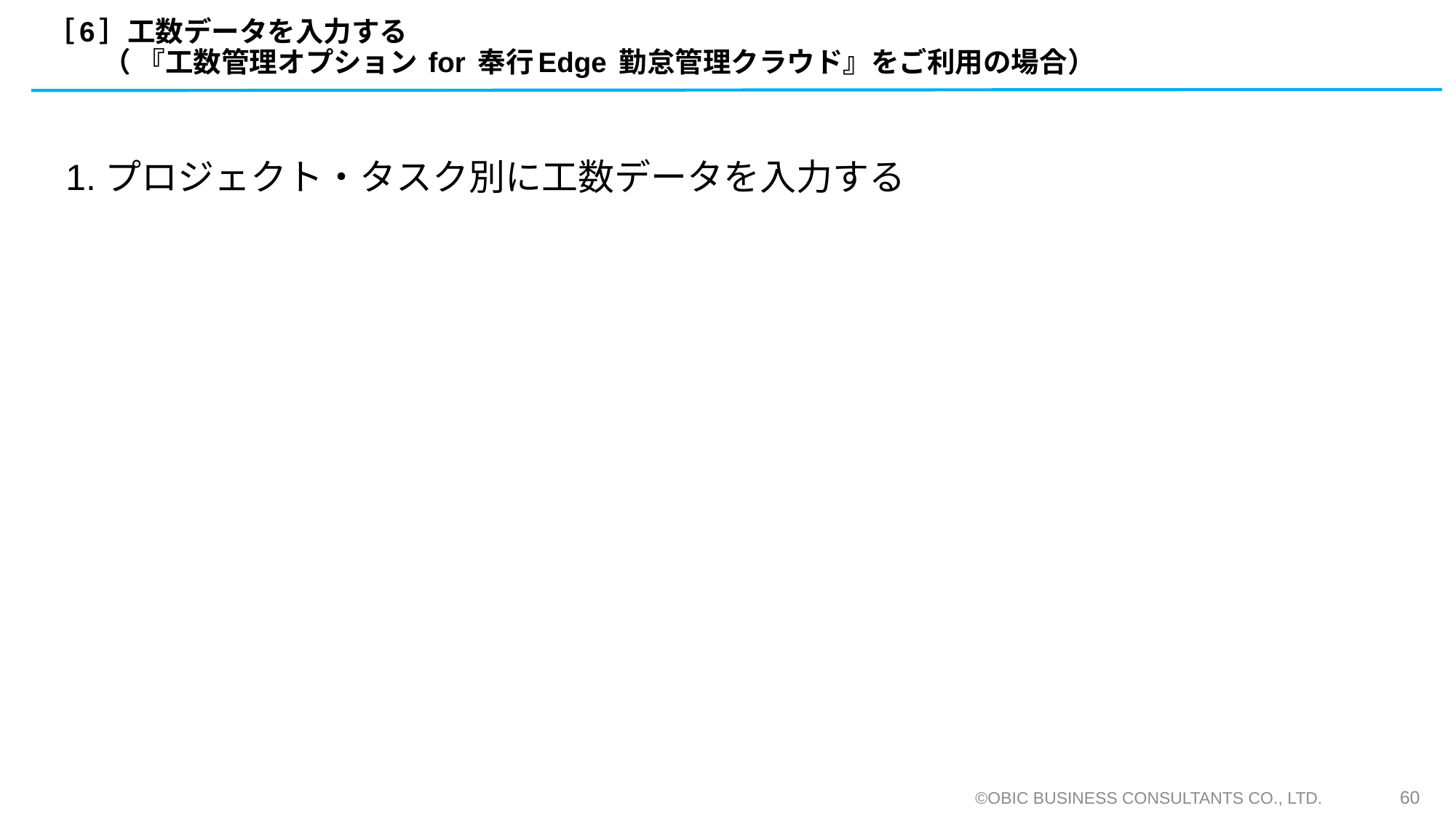

# ［6］工数データを入力する 　　（ 『工数管理オプション for 奉行Edge 勤怠管理クラウド』をご利用の場合）

 1.プロジェクト・タスク別に工数データを入力する

©OBIC BUSINESS CONSULTANTS CO., LTD.
60